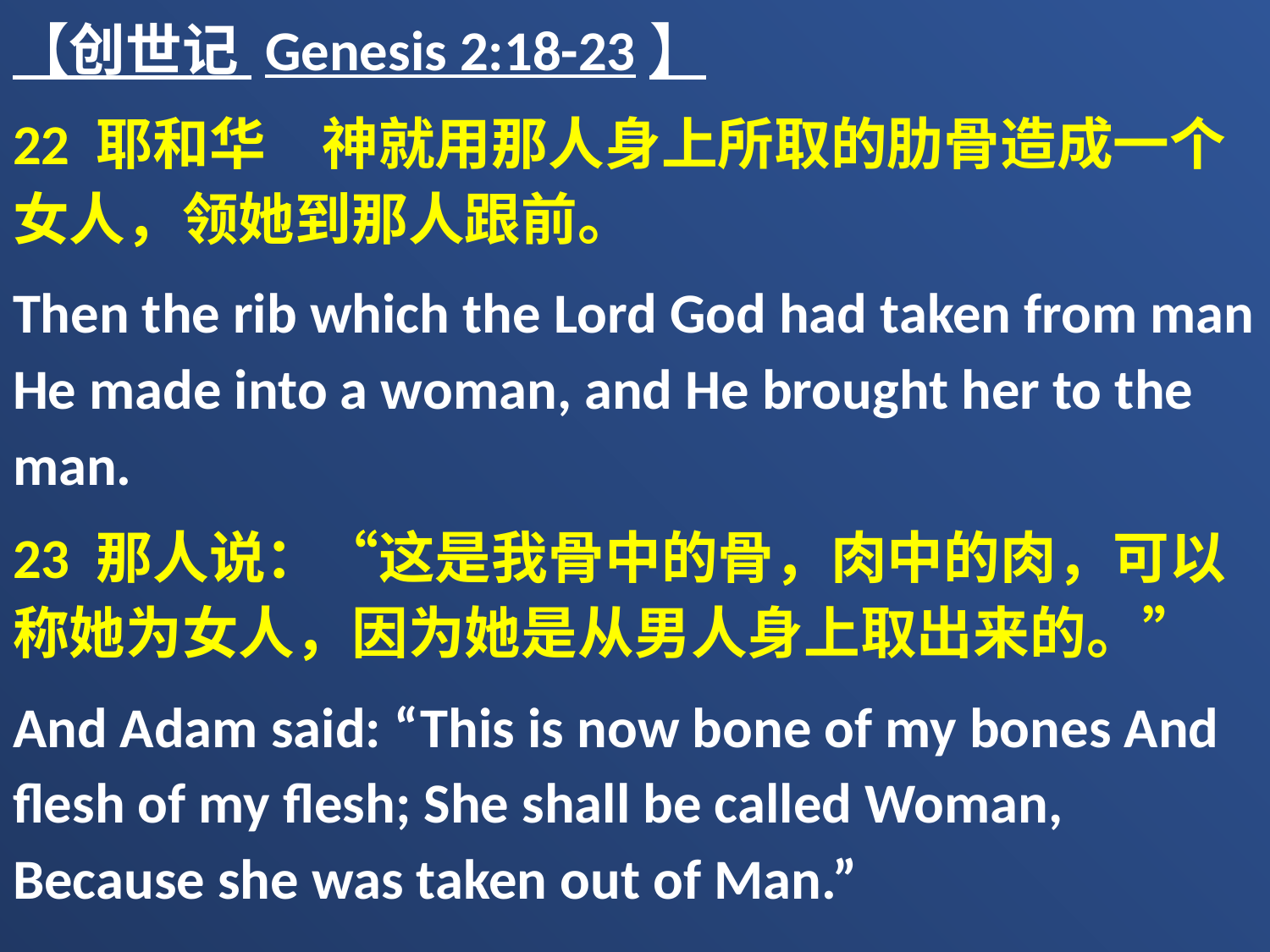

【创世记 Genesis 2:18-23】
22 耶和华　神就用那人身上所取的肋骨造成一个女人，领她到那人跟前。
Then the rib which the Lord God had taken from man He made into a woman, and He brought her to the man.
23 那人说：“这是我骨中的骨，肉中的肉，可以称她为女人，因为她是从男人身上取出来的。”
And Adam said: “This is now bone of my bones And flesh of my flesh; She shall be called Woman, Because she was taken out of Man.”